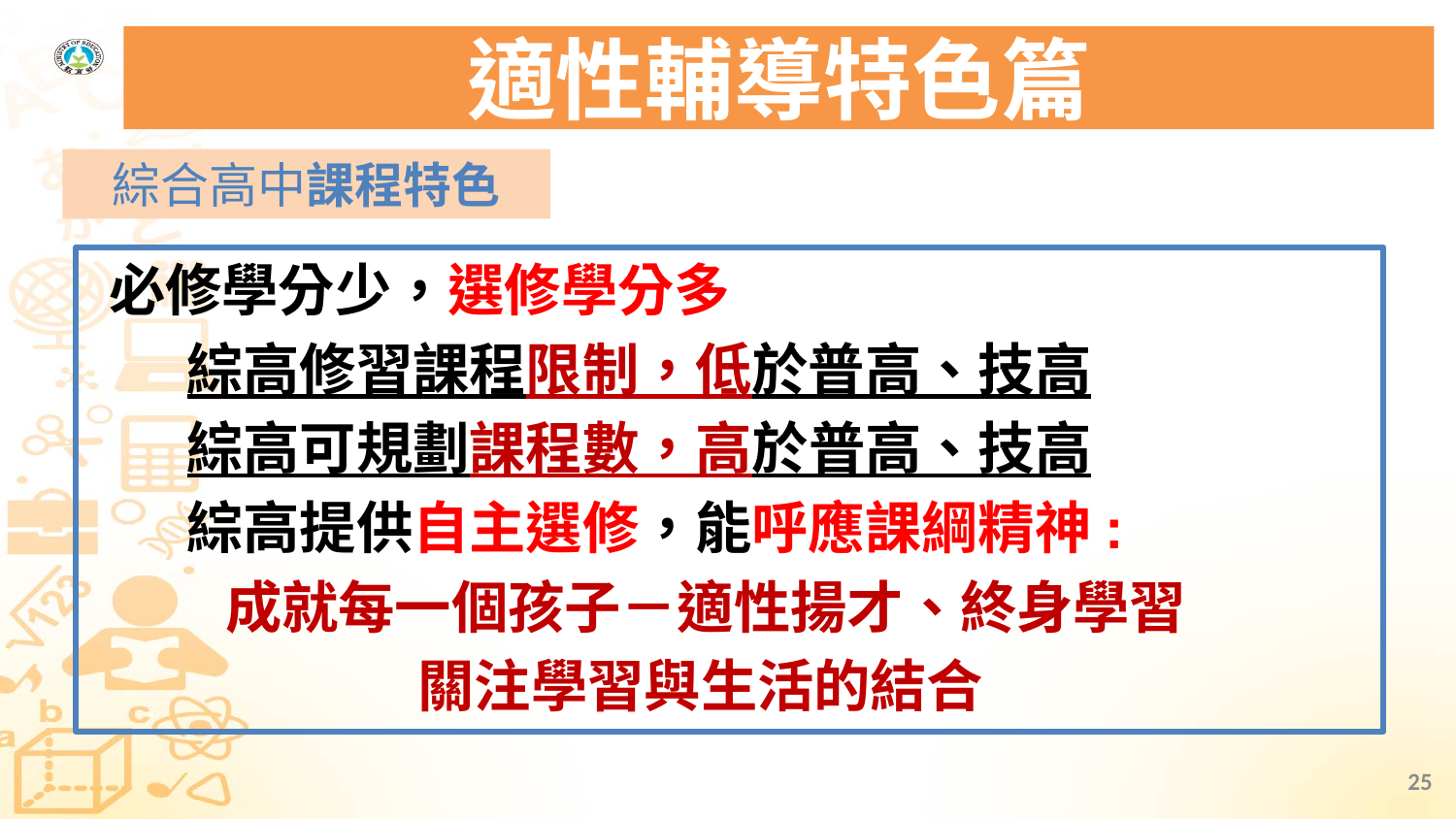

# 適性輔導特色篇
綜合高中課程特色

必修學分少，選修學分多
     綜高修習課程限制，低於普高、技高
     綜高可規劃課程數，高於普高、技高
     綜高提供自主選修，能呼應課綱精神:
        成就每一個孩子－適性揚才、終身學習
                       關注學習與生活的結合
25